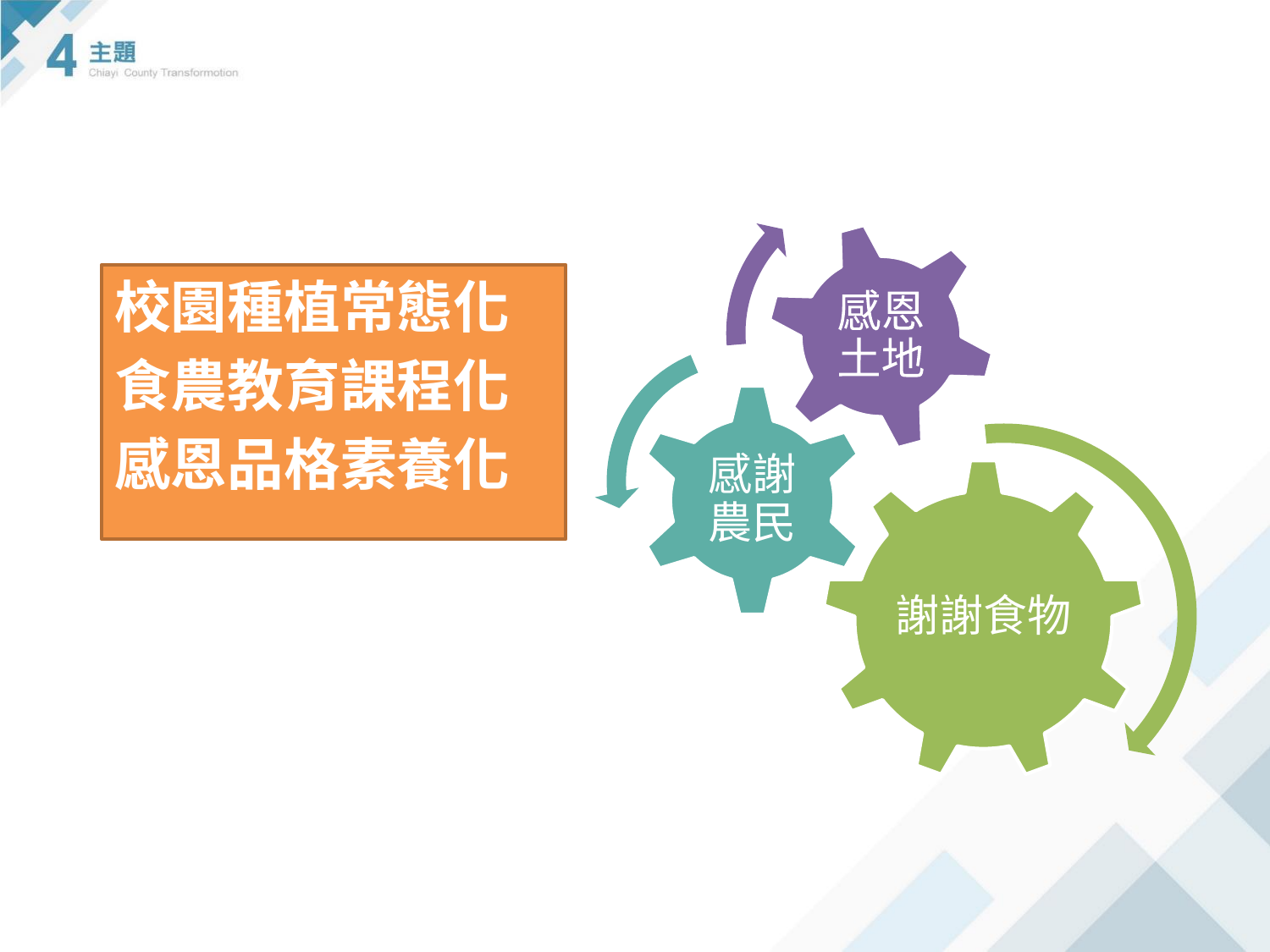

謝謝食物
感謝農民
感恩土地
校園種植常態化
食農教育課程化
感恩品格素養化